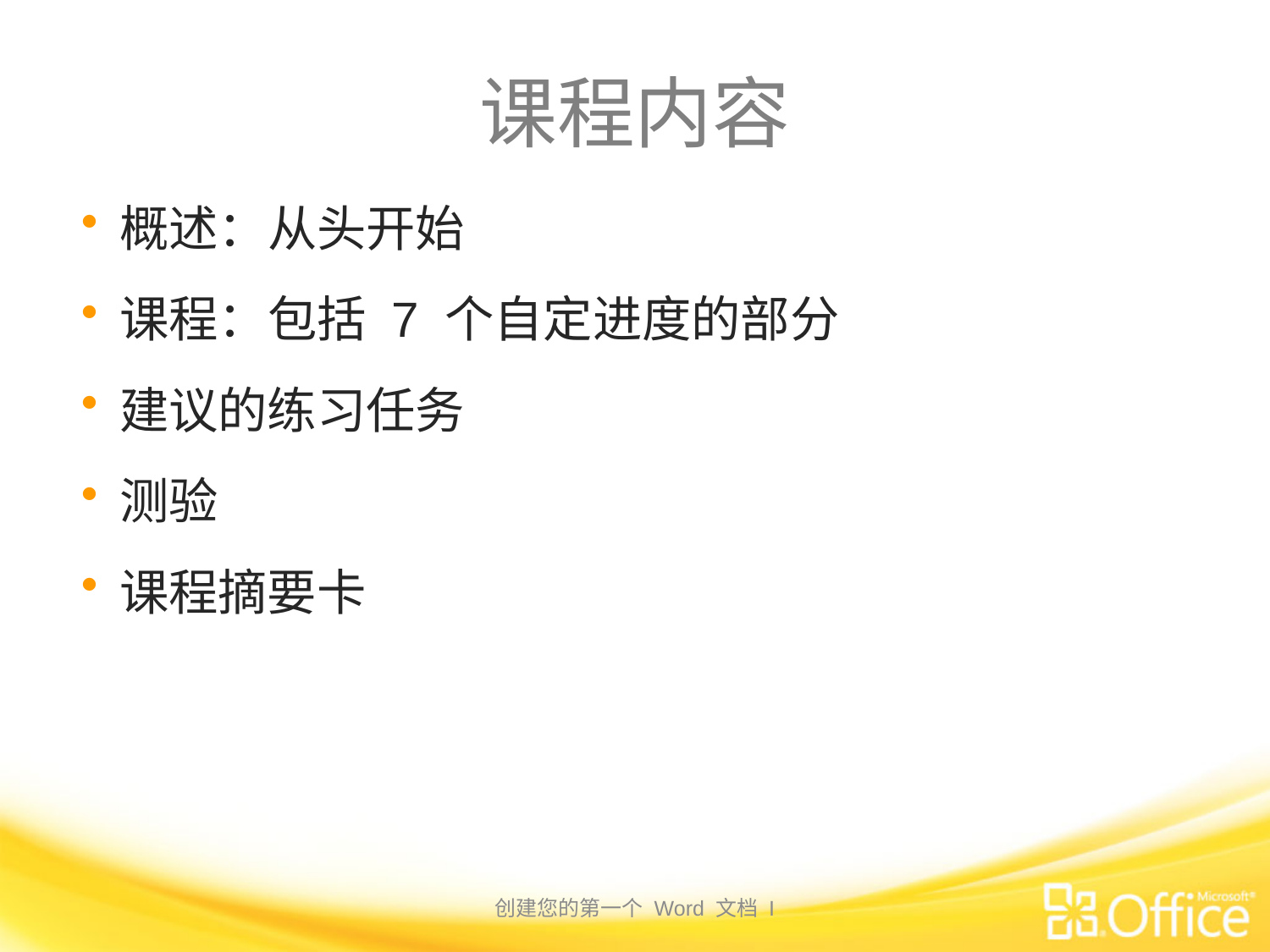

# 课程内容
概述：从头开始
课程：包括 7 个自定进度的部分
建议的练习任务
测验
课程摘要卡

创建您的第一个 Word 文档 I